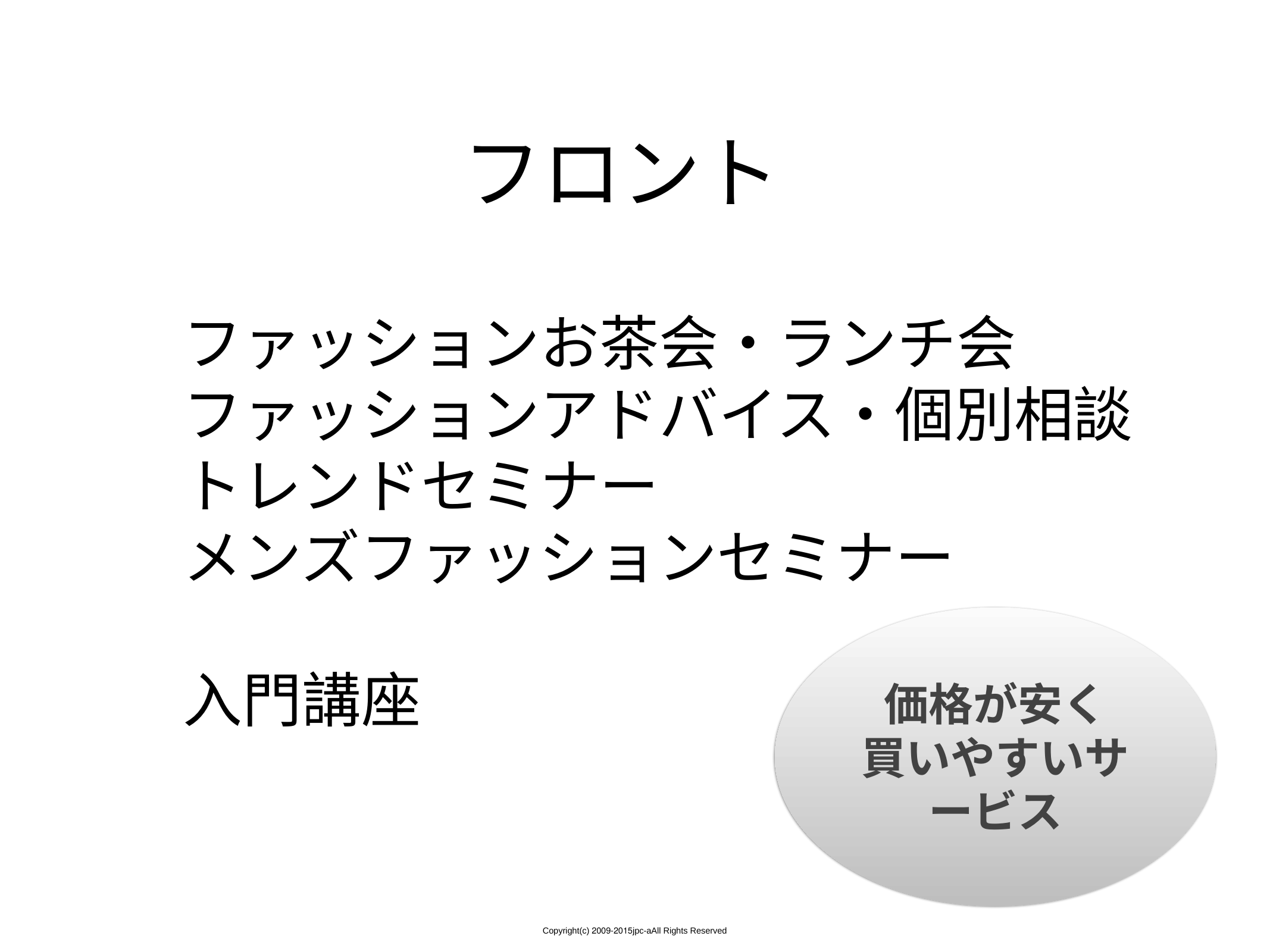

フロント
ファッションお茶会・ランチ会
ファッションアドバイス・個別相談
トレンドセミナー
メンズファッションセミナー

入門講座
価格が安く
買いやすいサービス
11